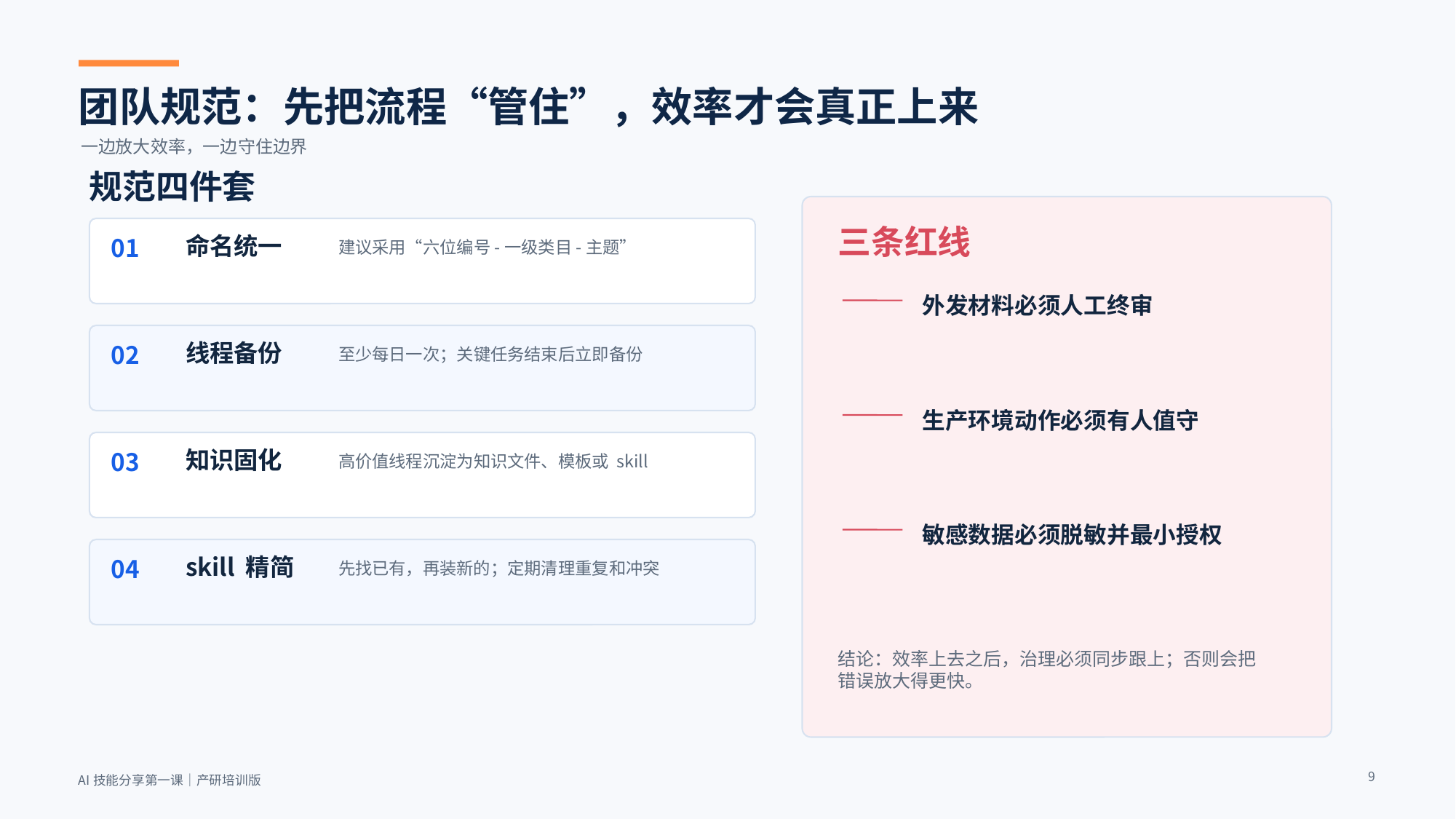

团队规范：先把流程“管住”，效率才会真正上来
一边放大效率，一边守住边界
规范四件套

三条红线
命名统一
建议采用“六位编号-一级类目-主题”
01
外发材料必须人工终审

线程备份
至少每日一次；关键任务结束后立即备份
02
生产环境动作必须有人值守

知识固化
高价值线程沉淀为知识文件、模板或 skill
03
敏感数据必须脱敏并最小授权

skill 精简
先找已有，再装新的；定期清理重复和冲突
04
结论：效率上去之后，治理必须同步跟上；否则会把错误放大得更快。
9
AI技能分享第一课｜产研培训版